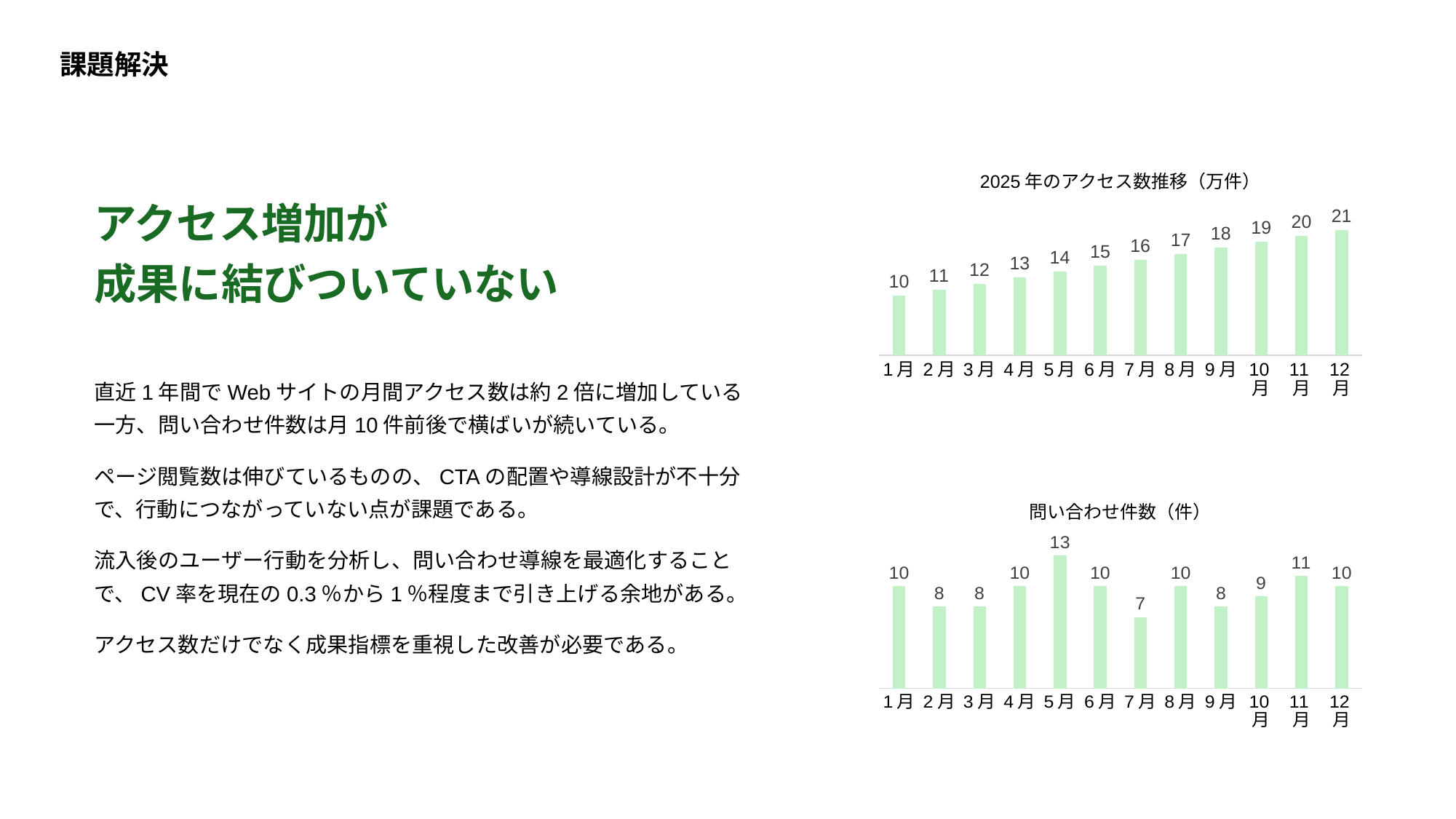

課題解決
2025年のアクセス数推移（万件）

### Chart

| Category | 系列 1 |
|---|---|
| 1月 | 10.0 |
| 2月 | 11.0 |
| 3月 | 12.0 |
| 4月 | 13.0 |
| 5月 | 14.0 |
| 6月 | 15.0 |
| 7月 | 16.0 |
| 8月 | 17.0 |
| 9月 | 18.0 |
| 10月 | 19.0 |
| 11月 | 20.0 |
| 12月 | 21.0 |
問い合わせ件数（件）

### Chart

| Category | 系列 1 |
|---|---|
| 1月 | 10.0 |
| 2月 | 8.0 |
| 3月 | 8.0 |
| 4月 | 10.0 |
| 5月 | 13.0 |
| 6月 | 10.0 |
| 7月 | 7.0 |
| 8月 | 10.0 |
| 9月 | 8.0 |
| 10月 | 9.0 |
| 11月 | 11.0 |
| 12月 | 10.0 |
アクセス増加が
成果に結びついていない
直近1年間でWebサイトの月間アクセス数は約2倍に増加している一方、問い合わせ件数は月10件前後で横ばいが続いている。
ページ閲覧数は伸びているものの、CTAの配置や導線設計が不十分で、行動につながっていない点が課題である。
流入後のユーザー行動を分析し、問い合わせ導線を最適化することで、CV率を現在の0.3％から1％程度まで引き上げる余地がある。
アクセス数だけでなく成果指標を重視した改善が必要である。